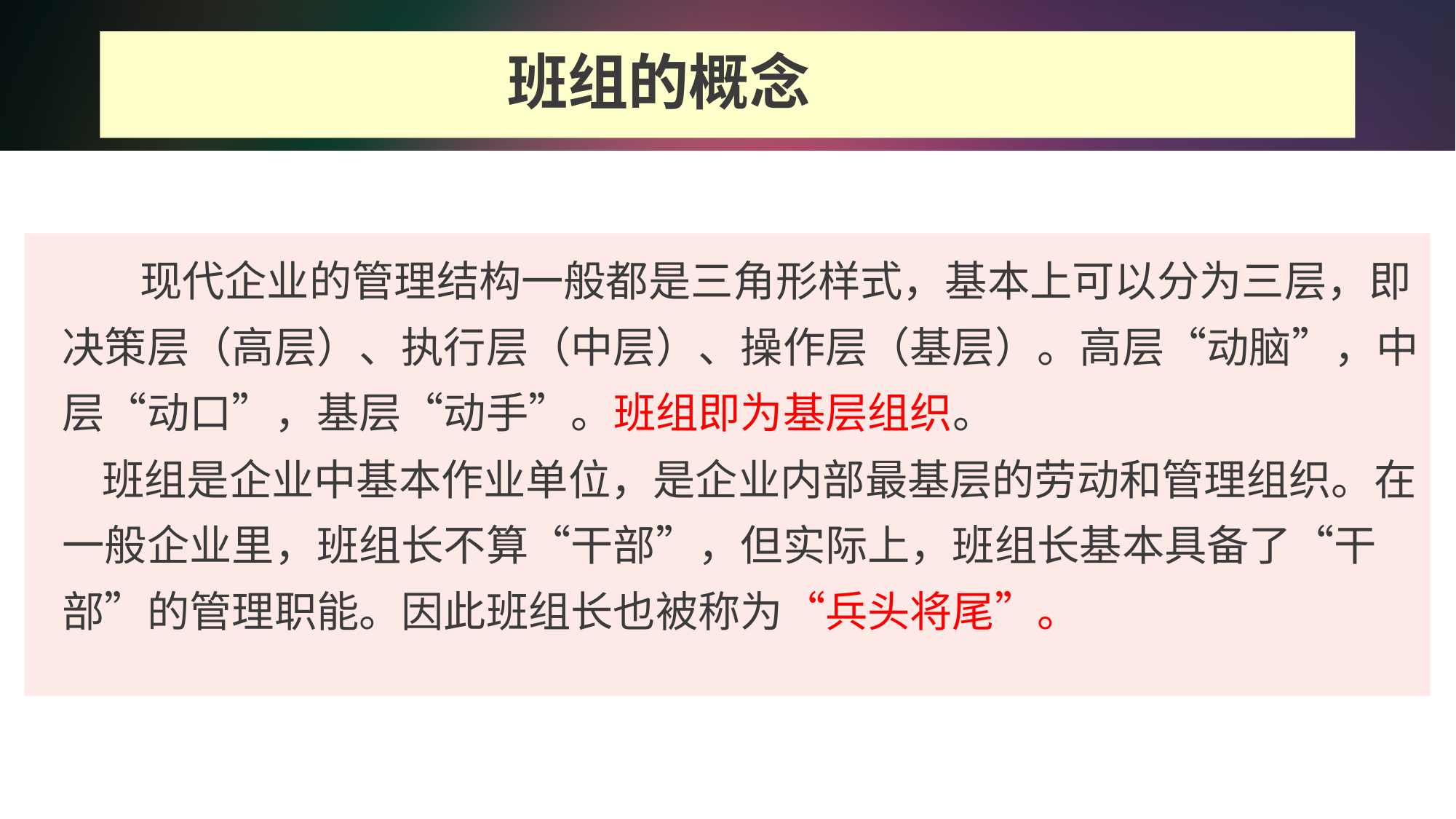

班组的概念
          现代企业的管理结构一般都是三角形样式，基本上可以分为三层，即决策层（高层）、执行层（中层）、操作层（基层）。高层“动脑”，中层“动口”，基层“动手”。班组即为基层组织。
      班组是企业中基本作业单位，是企业内部最基层的劳动和管理组织。在一般企业里，班组长不算“干部”，但实际上，班组长基本具备了“干部”的管理职能。因此班组长也被称为“兵头将尾”。